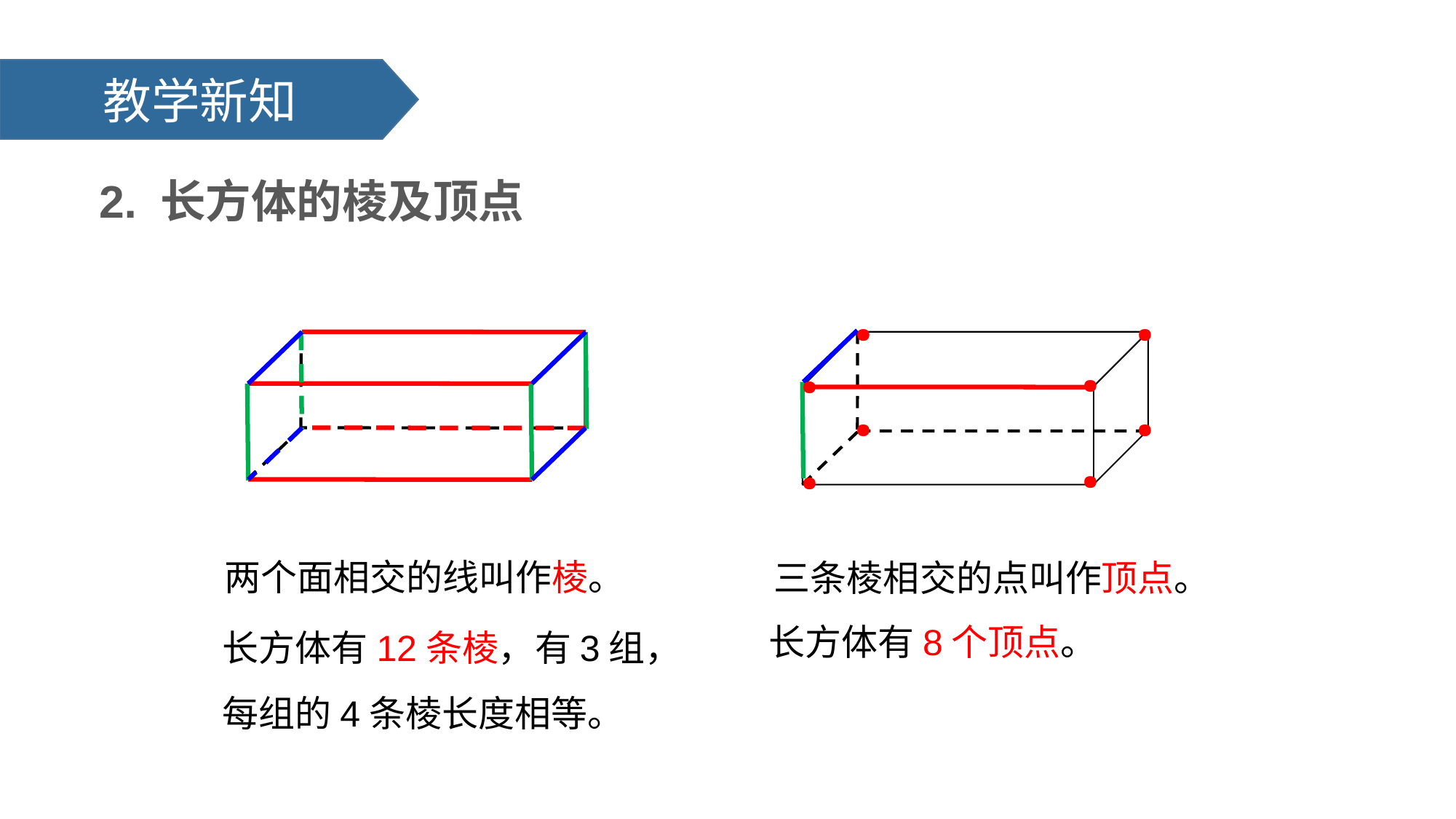

教学新知
2. 长方体的棱及顶点
·
·
·
·
·
·
·
·

两个面相交的线叫作棱。
三条棱相交的点叫作顶点。
长方体有12条棱，有3组，
每组的4条棱长度相等。
长方体有8个顶点。